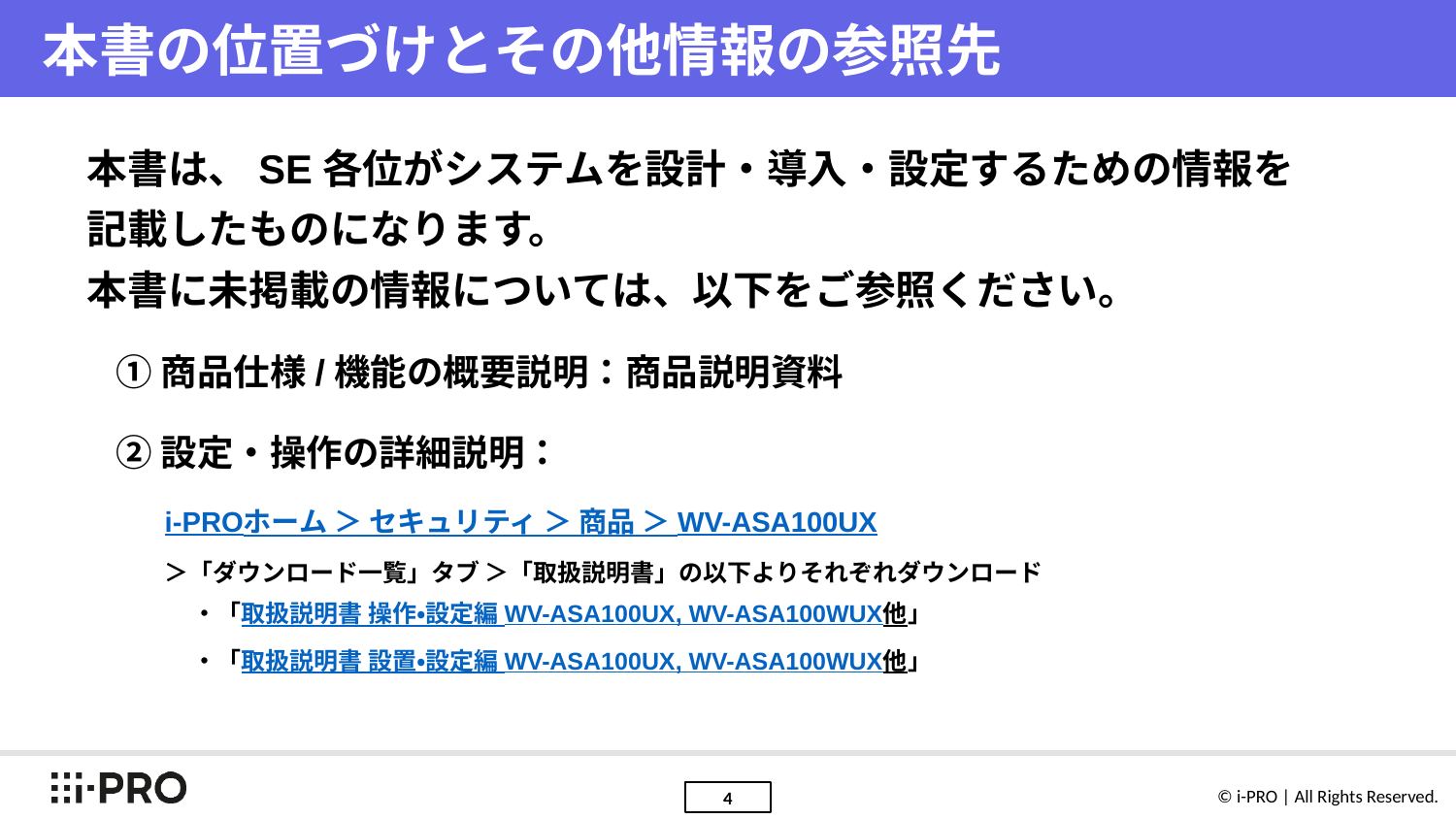

# 本書の位置づけとその他情報の参照先
本書は、SE各位がシステムを設計・導入・設定するための情報を
記載したものになります。
本書に未掲載の情報については、以下をご参照ください。
①商品仕様/機能の概要説明：商品説明資料
②設定・操作の詳細説明：
i-PROホーム ＞ セキュリティ ＞ 商品 ＞ WV-ASA100UX
＞「ダウンロード一覧」タブ ＞「取扱説明書」の以下よりそれぞれダウンロード
・「取扱説明書 操作・設定編 WV-ASA100UX, WV-ASA100WUX他」
・「取扱説明書 設置・設定編 WV-ASA100UX, WV-ASA100WUX他」